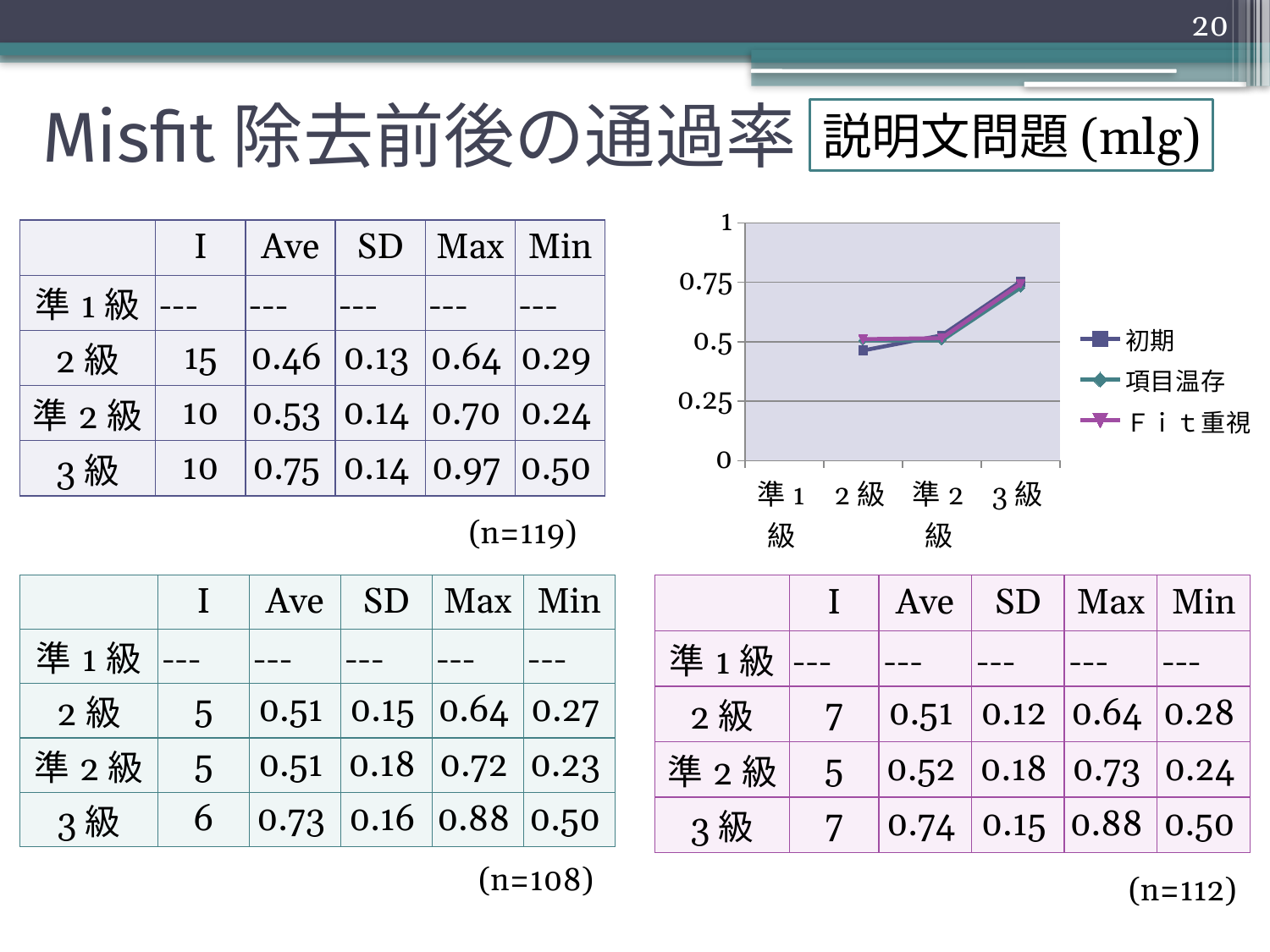

20
# Misfit除去前後の通過率
説明文問題(mlg)

### Chart

| Category |  |  |  |
|---|---|---|---|
| 準1級  | None | None | None |
| 2級  | 0.46330600000000033 | 0.5055559999999996 | 0.5107471428571425 |
| 準2級  | 0.5268910000000006 | 0.5055539999999992 | 0.5150439999999995 |
| 3級  | 0.7521000000000005 | 0.7268500000000004 | 0.7433642857142856 |
|  | I | Ave | SD | Max | Min |
| --- | --- | --- | --- | --- | --- |
| 準1級 | --- | --- | --- | --- | --- |
| 2級 | 15 | 0.46 | 0.13 | 0.64 | 0.29 |
| 準2級 | 10 | 0.53 | 0.14 | 0.70 | 0.24 |
| 3級 | 10 | 0.75 | 0.14 | 0.97 | 0.50 |
(n=119)
|  | I | Ave | SD | Max | Min |
| --- | --- | --- | --- | --- | --- |
| 準1級 | --- | --- | --- | --- | --- |
| 2級 | 5 | 0.51 | 0.15 | 0.64 | 0.27 |
| 準2級 | 5 | 0.51 | 0.18 | 0.72 | 0.23 |
| 3級 | 6 | 0.73 | 0.16 | 0.88 | 0.50 |
|  | I | Ave | SD | Max | Min |
| --- | --- | --- | --- | --- | --- |
| 準1級 | --- | --- | --- | --- | --- |
| 2級 | 7 | 0.51 | 0.12 | 0.64 | 0.28 |
| 準2級 | 5 | 0.52 | 0.18 | 0.73 | 0.24 |
| 3級 | 7 | 0.74 | 0.15 | 0.88 | 0.50 |
(n=108)
(n=112)